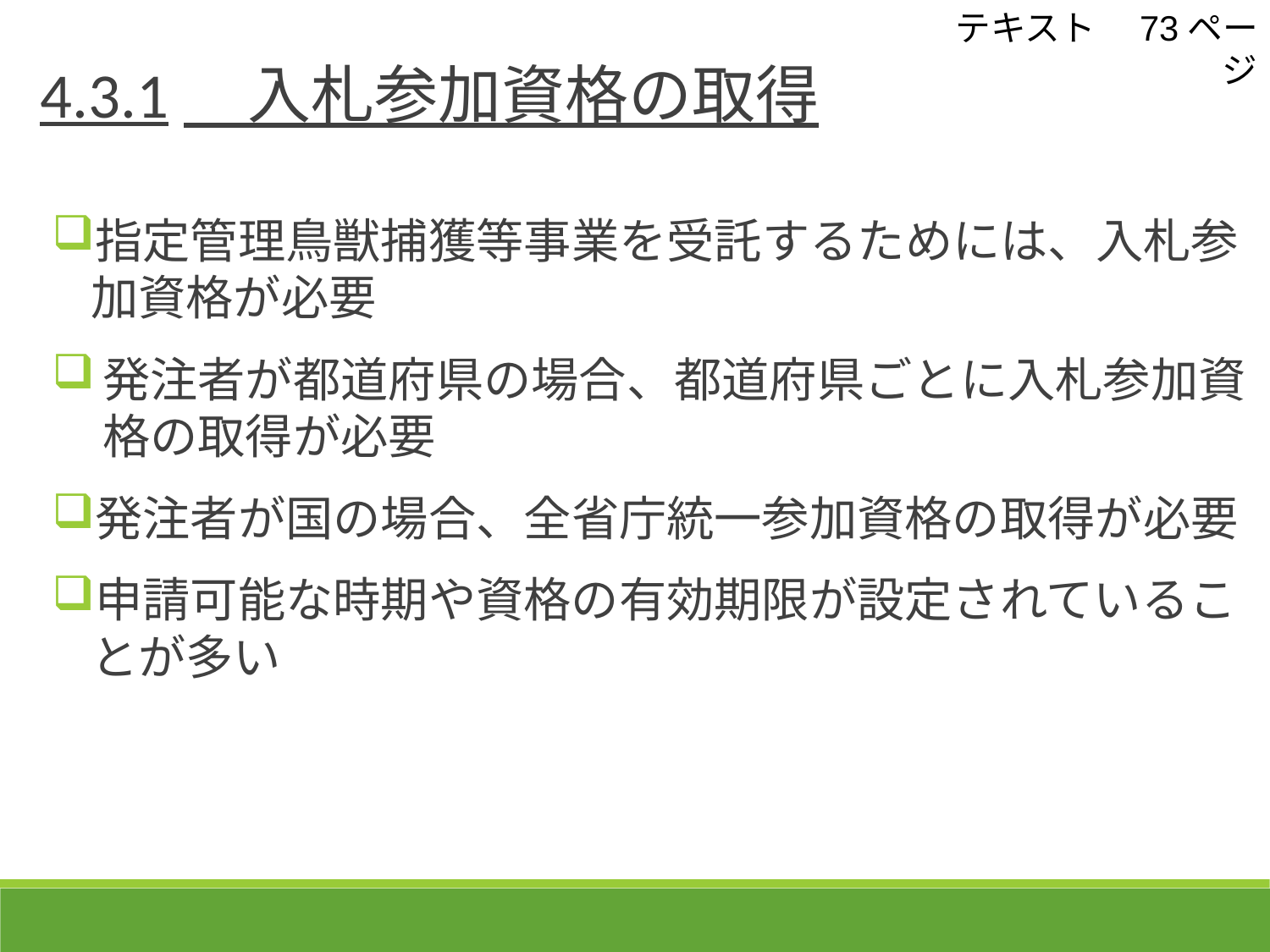

テキスト　73ページ
4.3.1　入札参加資格の取得
指定管理鳥獣捕獲等事業を受託するためには、入札参加資格が必要
発注者が都道府県の場合、都道府県ごとに入札参加資格の取得が必要
発注者が国の場合、全省庁統一参加資格の取得が必要
申請可能な時期や資格の有効期限が設定されていることが多い